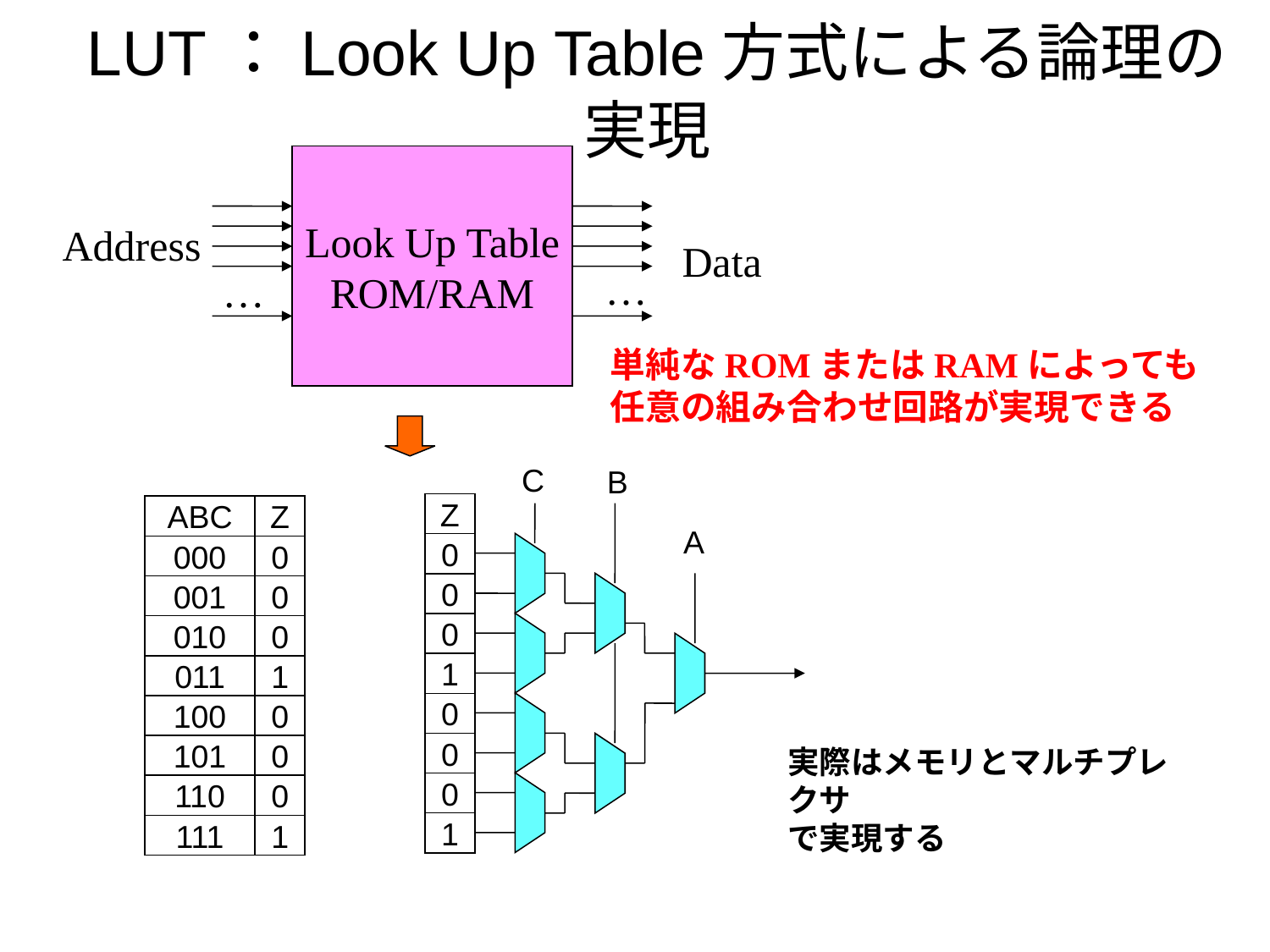

# LUT：Look Up Table方式による論理の実現
Look Up Table
ROM/RAM

Address

Data

…
…

単純なROMまたはRAMによっても
任意の組み合わせ回路が実現できる

C
B
Z
0
0
0
1
0
0
0
1
ABC
Z
0
0
0
1
0
0
0
1

A
000

001

010

011

100

101
実際はメモリとマルチプレクサ
で実現する

110

111